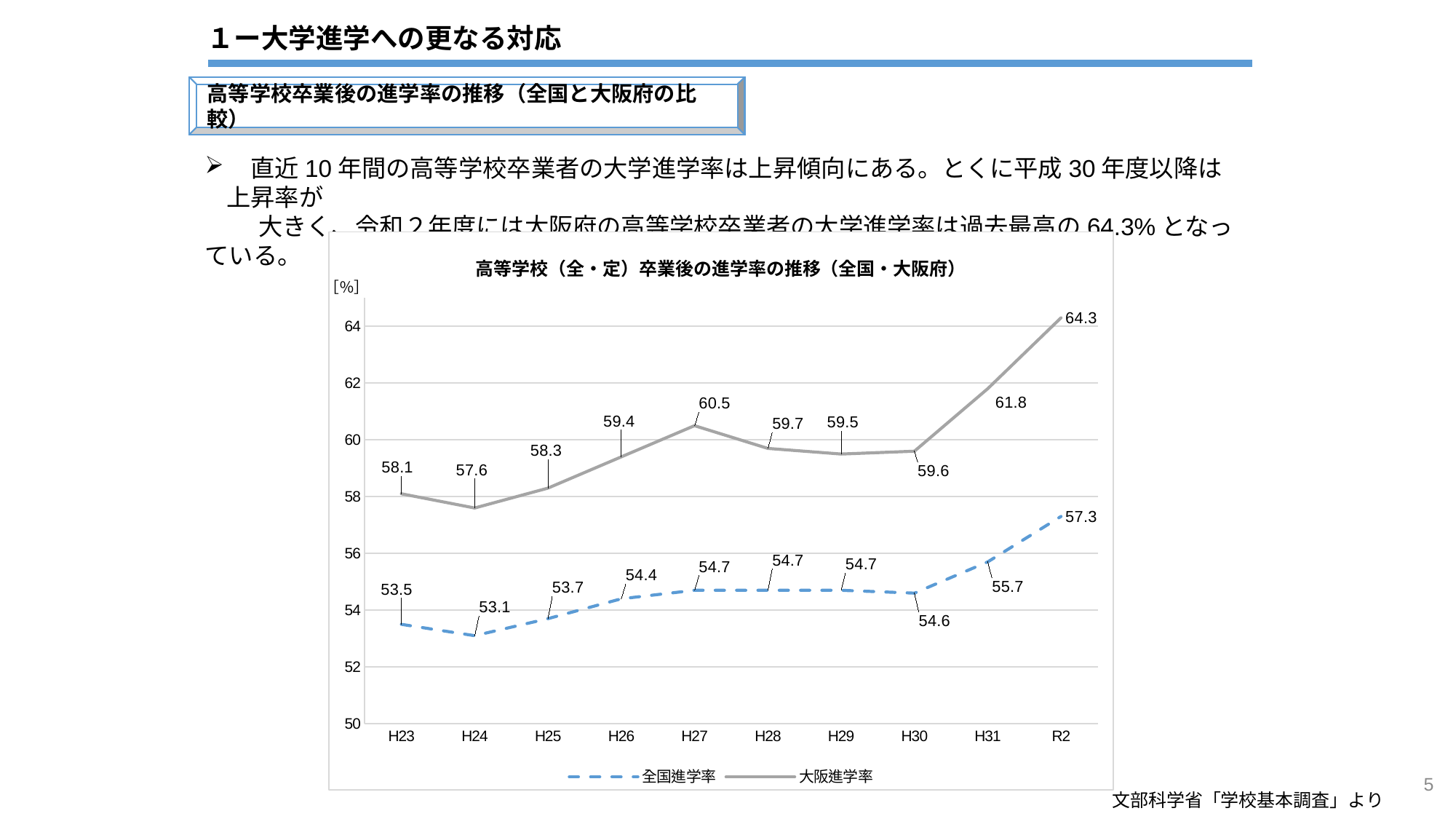

１ー大学進学への更なる対応
高等学校卒業後の進学率の推移（全国と大阪府の比較）
　直近10年間の高等学校卒業者の大学進学率は上昇傾向にある。とくに平成30年度以降は上昇率が
　　 大きく、令和２年度には大阪府の高等学校卒業者の大学進学率は過去最高の64.3%となっている。

### Chart: 高等学校（全・定）卒業後の進学率の推移（全国・大阪府）

| Category | 全国進学率 | 大阪進学率 |
|---|---|---|
| H23 | 53.5 | 58.1 |
| H24 | 53.1 | 57.6 |
| H25 | 53.7 | 58.3 |
| H26 | 54.4 | 59.4 |
| H27 | 54.7 | 60.5 |
| H28 | 54.7 | 59.7 |
| H29 | 54.7 | 59.5 |
| H30 | 54.6 | 59.6 |
| H31 | 55.7 | 61.8 |
| R2 | 57.3 | 64.3 |
［％］
5
文部科学省「学校基本調査」より